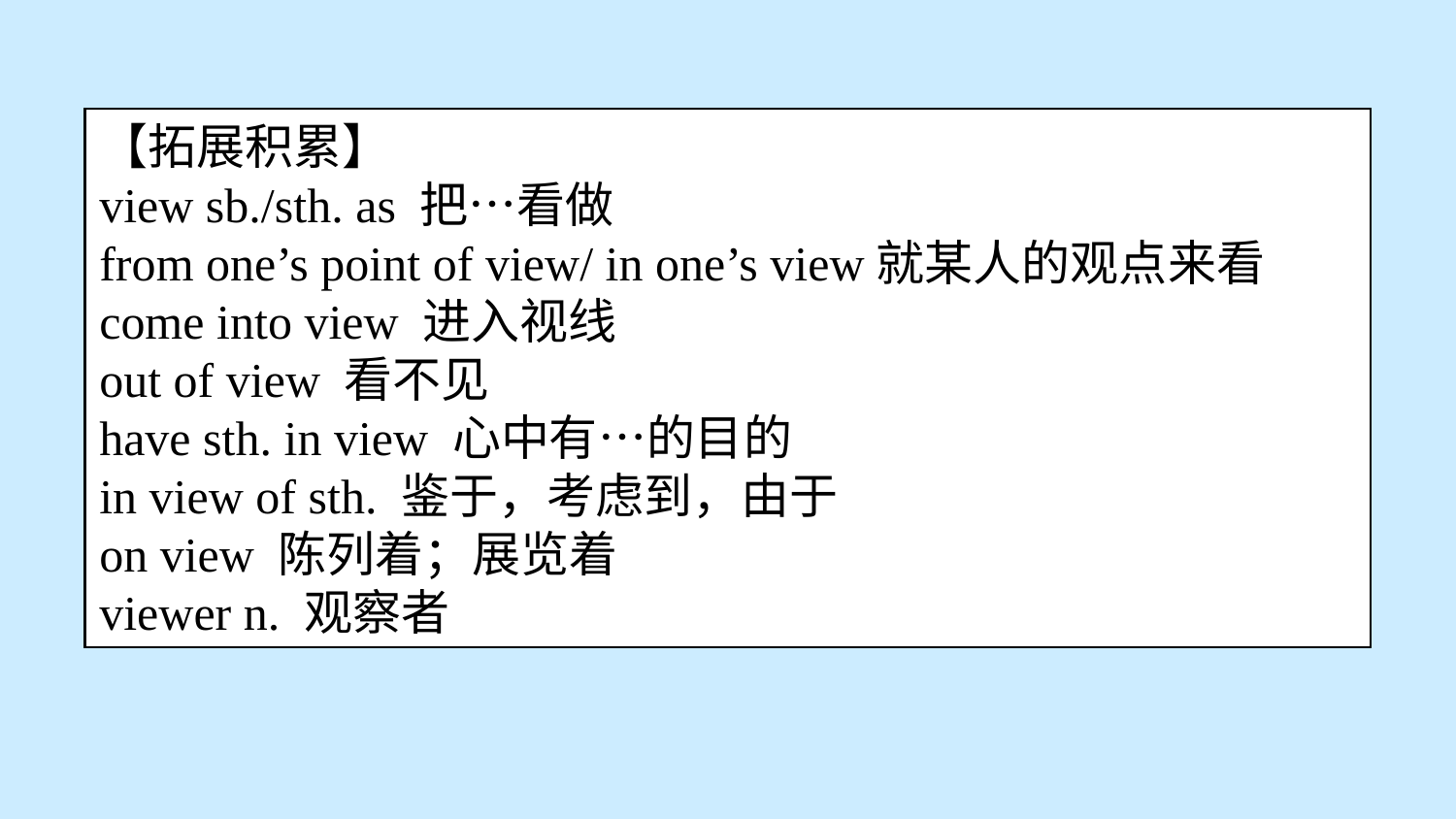

【拓展积累】
view sb./sth. as 把…看做
from one’s point of view/ in one’s view就某人的观点来看
come into view 进入视线
out of view 看不见
have sth. in view 心中有…的目的
in view of sth. 鉴于，考虑到，由于
on view 陈列着；展览着
viewer n. 观察者